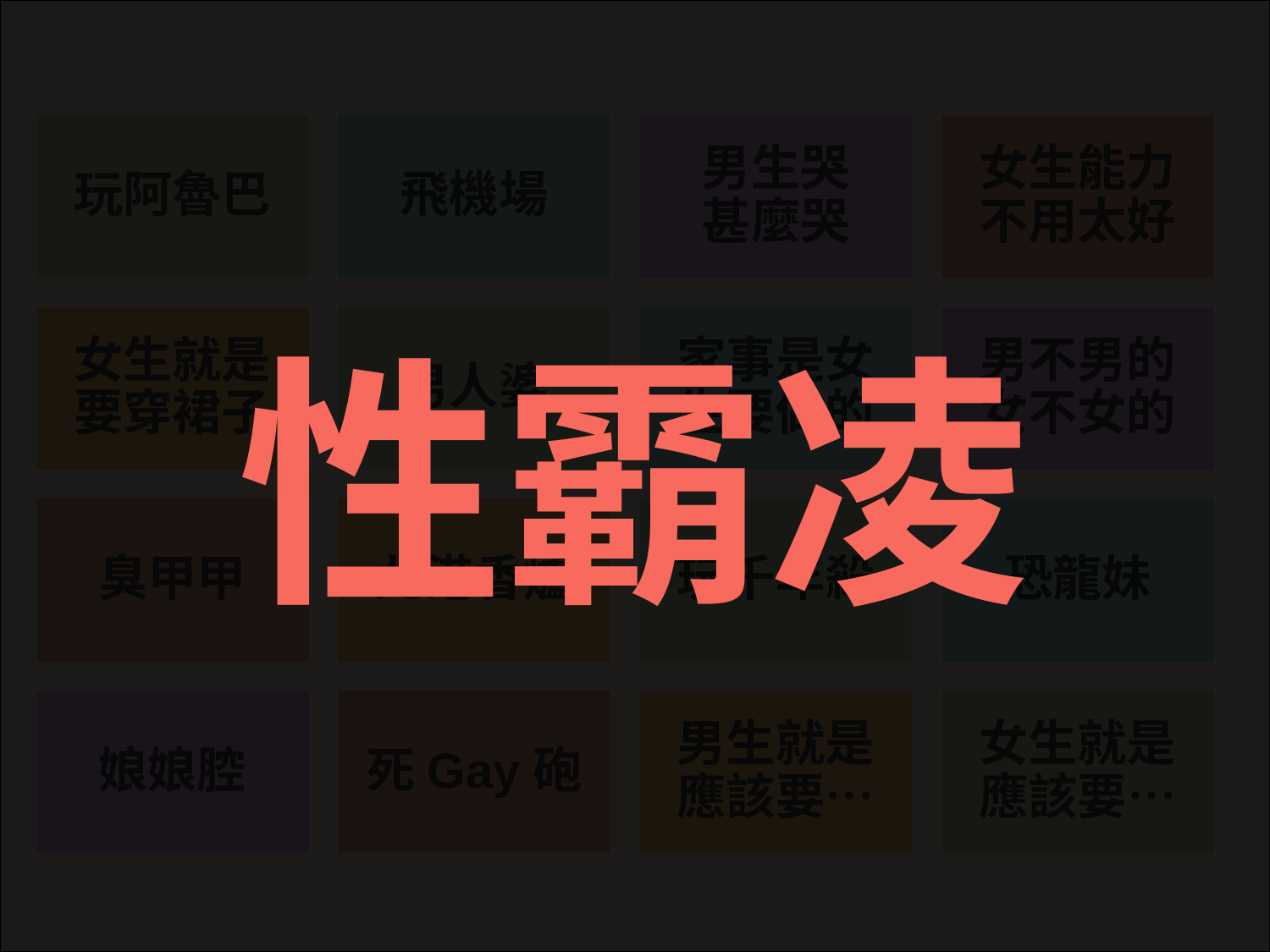

性霸凌
玩阿魯巴
飛機場
男生哭
甚麼哭
女生能力不用太好
女生就是要穿裙子
男人婆
家事是女生要做的
男不男的
女不女的
臭甲甲
北港香爐
玩千年殺
恐龍妹
娘娘腔
死Gay砲
男生就是應該要…
女生就是應該要…